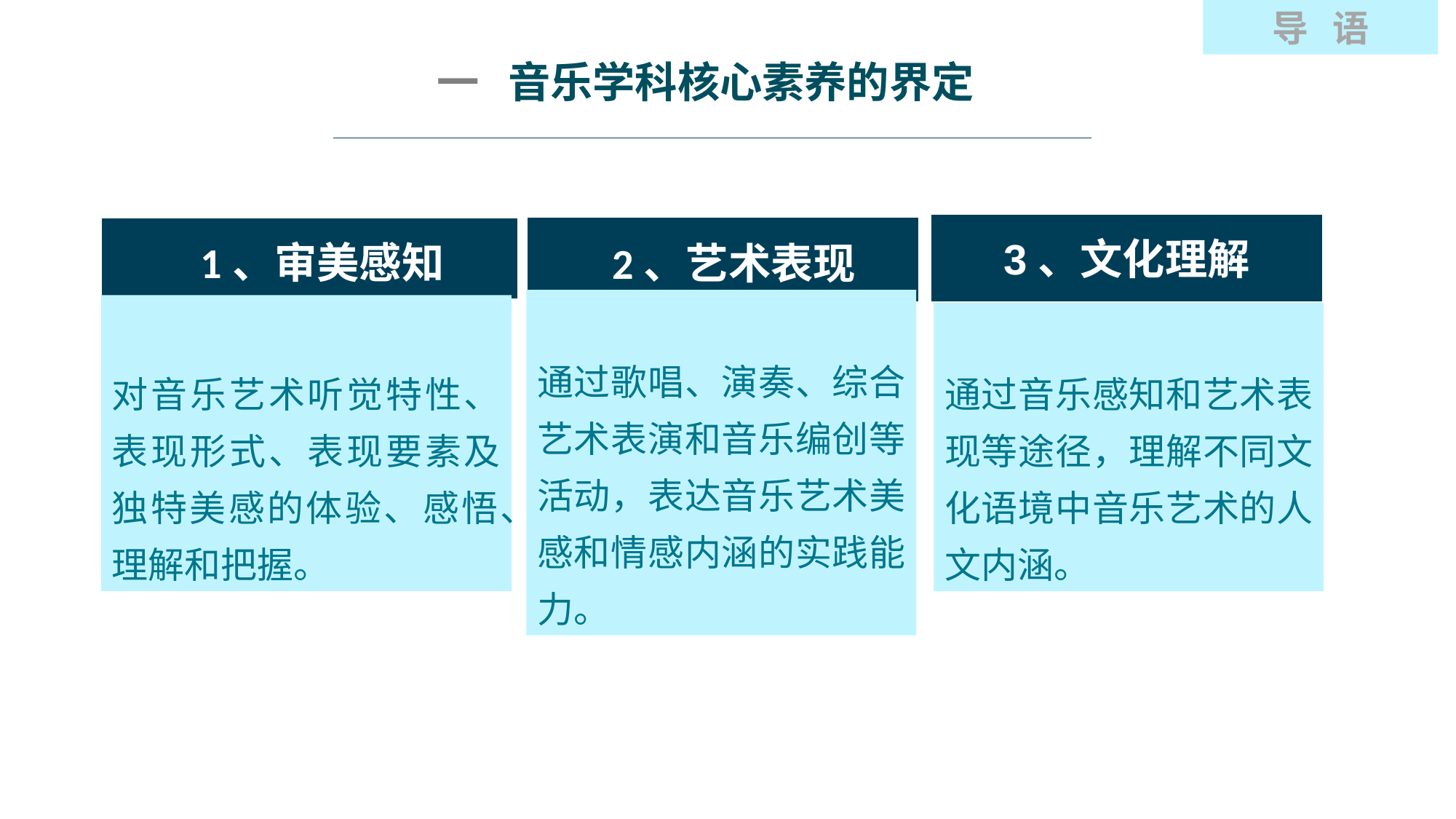

一   音乐学科核心素养的界定

导   语
3、文化理解

通过音乐感知和艺术表现等途径，理解不同文化语境中音乐艺术的人文内涵。
  2、艺术表现

通过歌唱、演奏、综合艺术表演和音乐编创等活动，表达音乐艺术美感和情感内涵的实践能力。
  1、审美感知

对音乐艺术听觉特性、表现形式、表现要素及独特美感的体验、感悟、理解和把握。